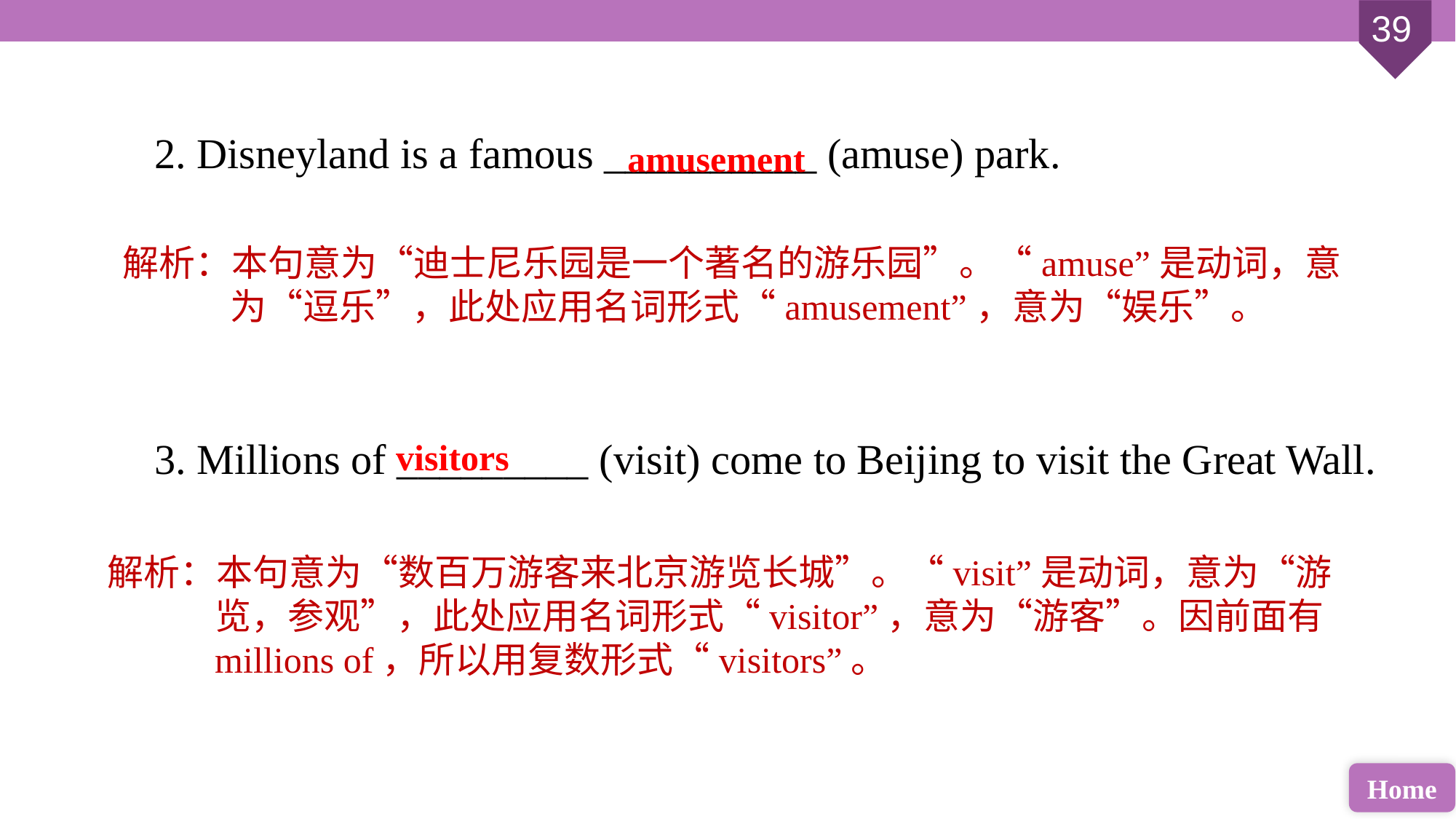

2. Disneyland is a famous __________ (amuse) park.

3. Millions of _________ (visit) come to Beijing to visit the Great Wall.
amusement
解析：本句意为“迪士尼乐园是一个著名的游乐园”。“amuse”是动词，意为“逗乐”，此处应用名词形式“amusement”，意为“娱乐”。
visitors
解析：本句意为“数百万游客来北京游览长城”。“visit”是动词，意为“游览，参观”，此处应用名词形式“visitor”，意为“游客”。因前面有millions of，所以用复数形式“visitors”。